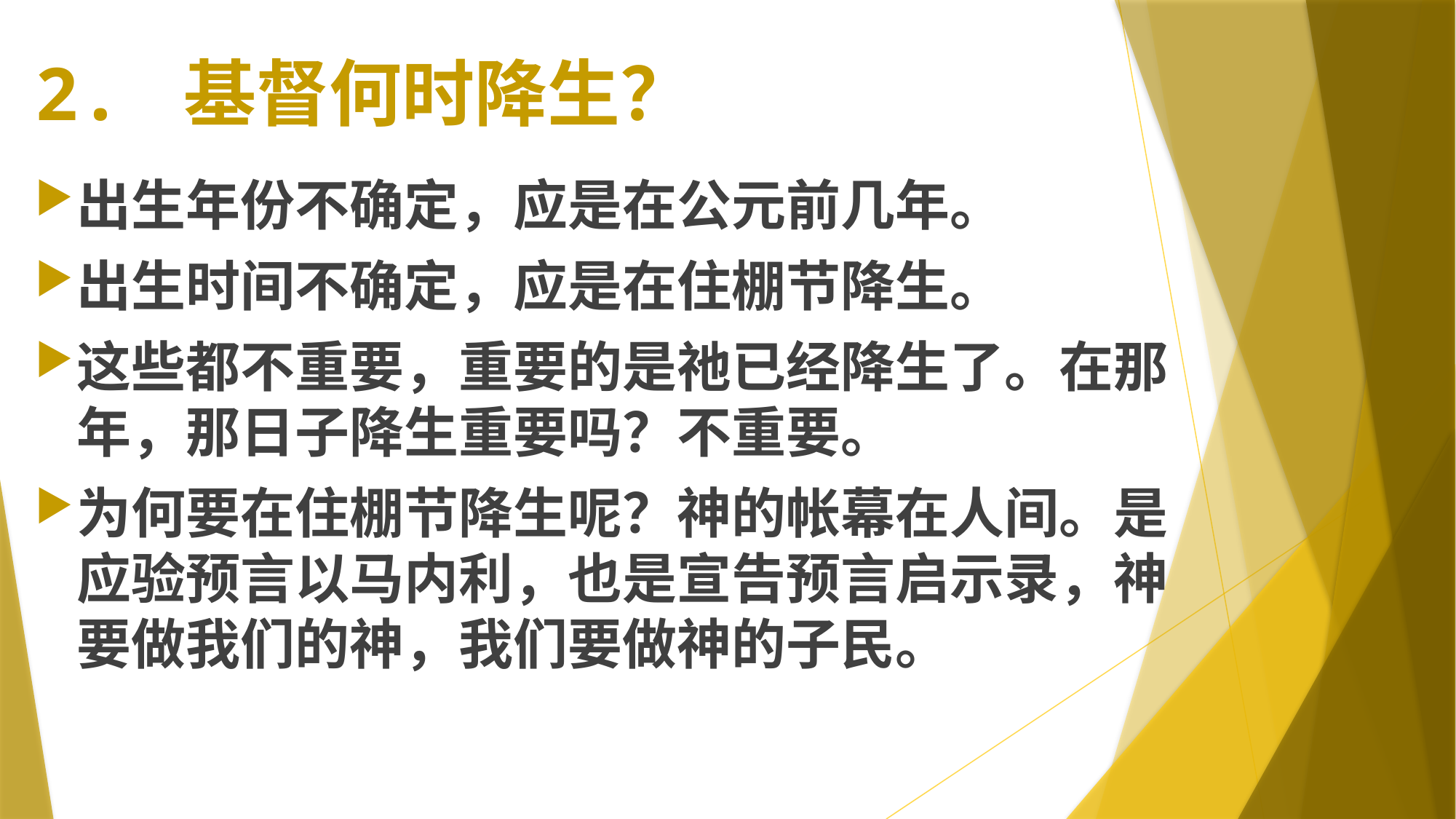

# 2. 基督何时降生？
出生年份不确定，应是在公元前几年。
出生时间不确定，应是在住棚节降生。
这些都不重要，重要的是祂已经降生了。在那年，那日子降生重要吗？不重要。
为何要在住棚节降生呢？神的帐幕在人间。是应验预言以马内利，也是宣告预言启示录，神要做我们的神，我们要做神的子民。